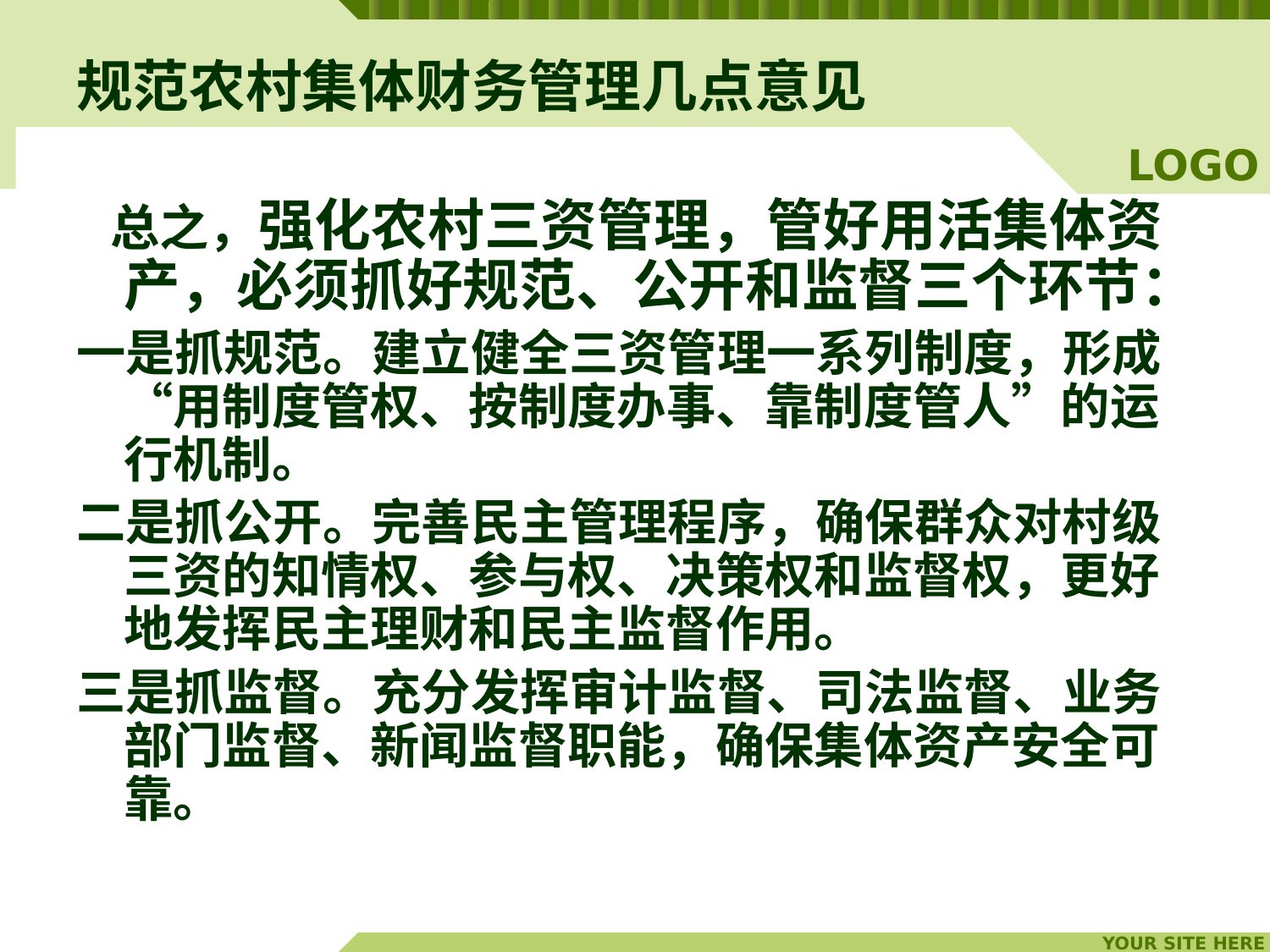

# 规范农村集体财务管理几点意见
  总之，强化农村三资管理，管好用活集体资产，必须抓好规范、公开和监督三个环节：
一是抓规范。建立健全三资管理一系列制度，形成“用制度管权、按制度办事、靠制度管人”的运行机制。
二是抓公开。完善民主管理程序，确保群众对村级三资的知情权、参与权、决策权和监督权，更好地发挥民主理财和民主监督作用。
三是抓监督。充分发挥审计监督、司法监督、业务部门监督、新闻监督职能，确保集体资产安全可靠。